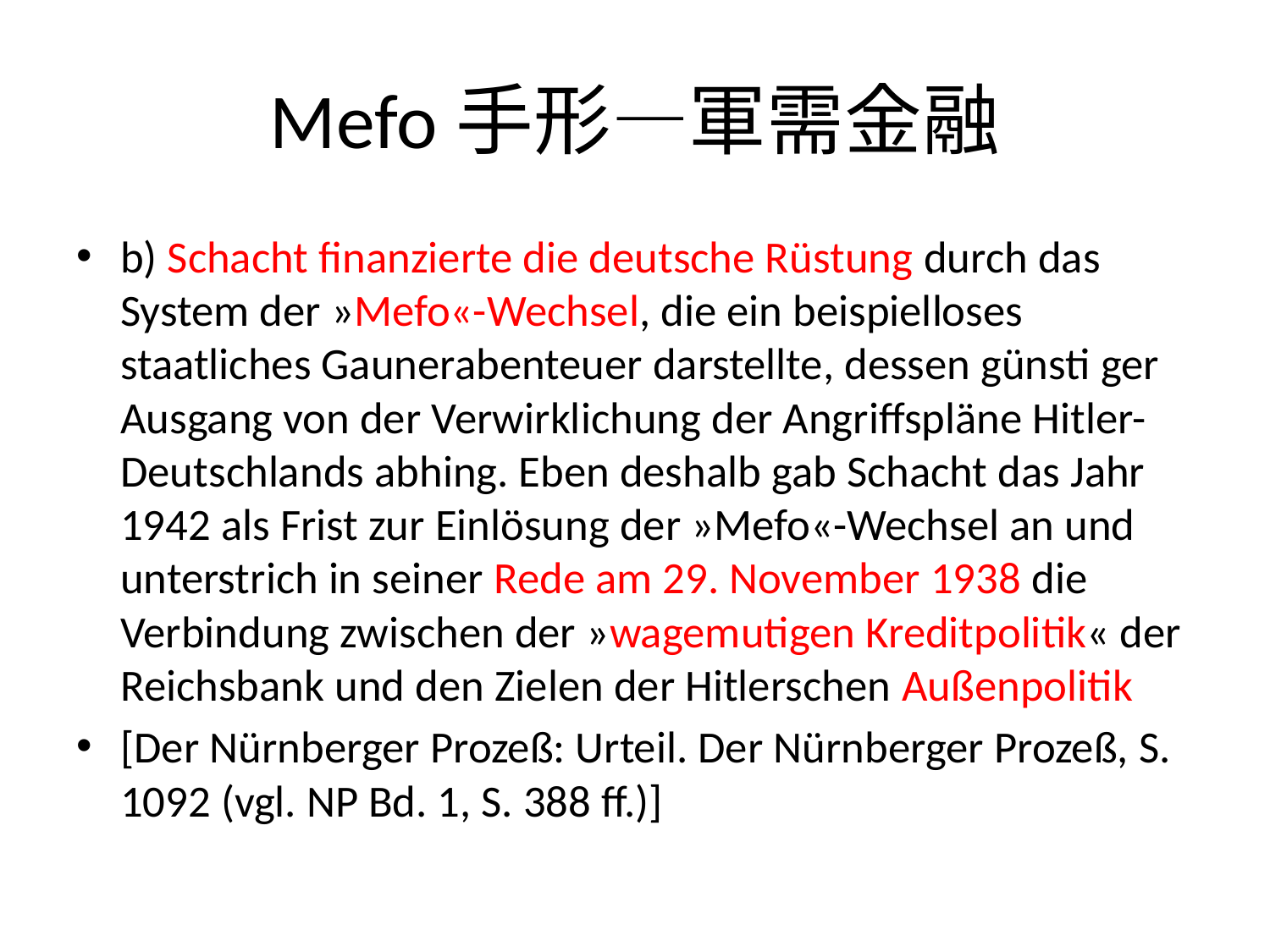

# Mefo手形―軍需金融
b) Schacht finanzierte die deutsche Rüstung durch das System der »Mefo«-Wechsel, die ein beispielloses staatliches Gaunerabenteuer darstellte, dessen günsti ger Ausgang von der Verwirklichung der Angriffspläne Hitler-Deutschlands abhing. Eben deshalb gab Schacht das Jahr 1942 als Frist zur Einlösung der »Mefo«-Wechsel an und unterstrich in seiner Rede am 29. November 1938 die Verbindung zwischen der »wagemutigen Kreditpolitik« der Reichsbank und den Zielen der Hitlerschen Außenpolitik
[Der Nürnberger Prozeß: Urteil. Der Nürnberger Prozeß, S. 1092 (vgl. NP Bd. 1, S. 388 ff.)]